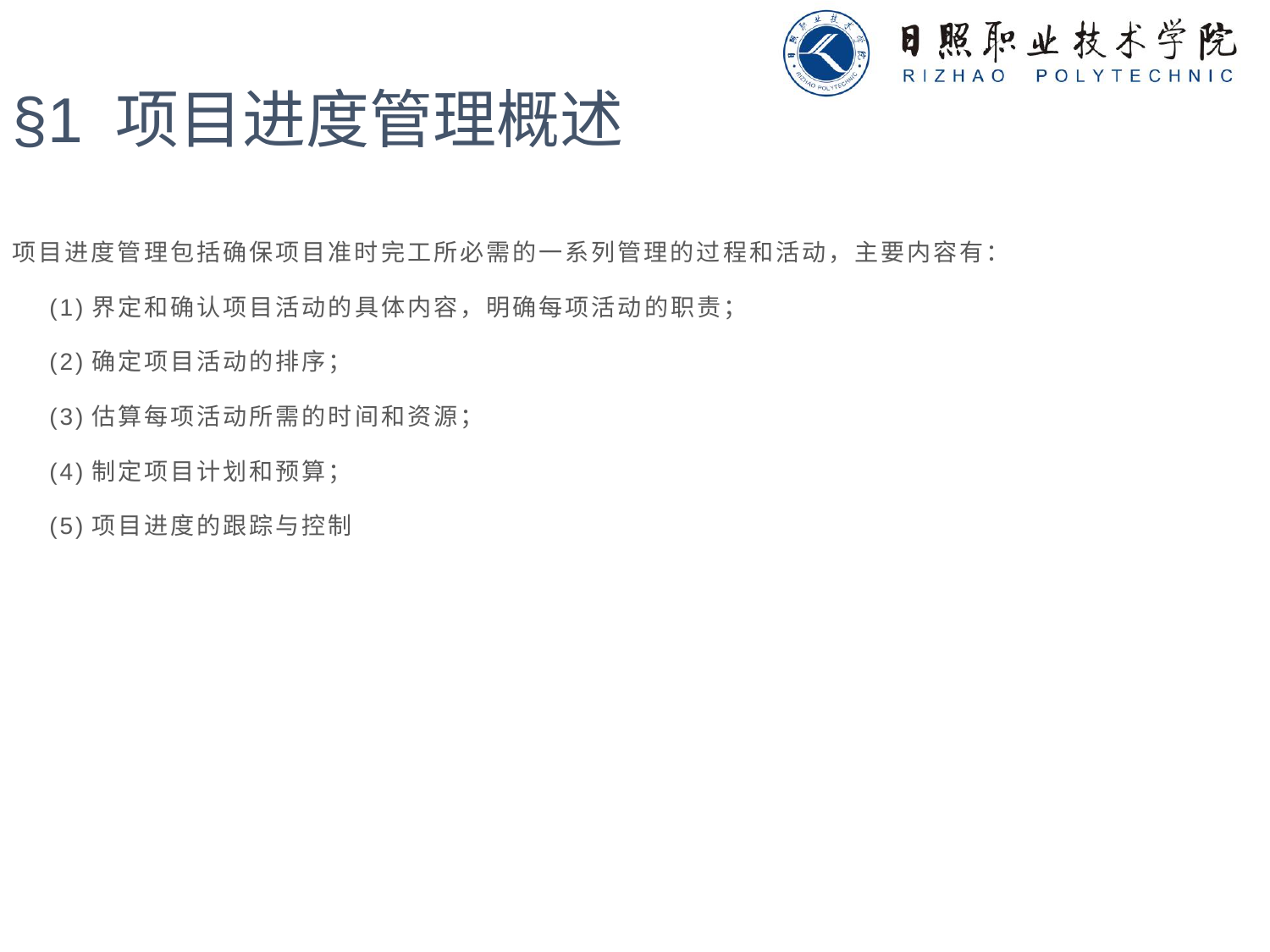

§1 项目进度管理概述
项目进度管理包括确保项目准时完工所必需的一系列管理的过程和活动，主要内容有：
    (1)界定和确认项目活动的具体内容，明确每项活动的职责；
    (2)确定项目活动的排序；
    (3)估算每项活动所需的时间和资源；
    (4)制定项目计划和预算；
    (5)项目进度的跟踪与控制